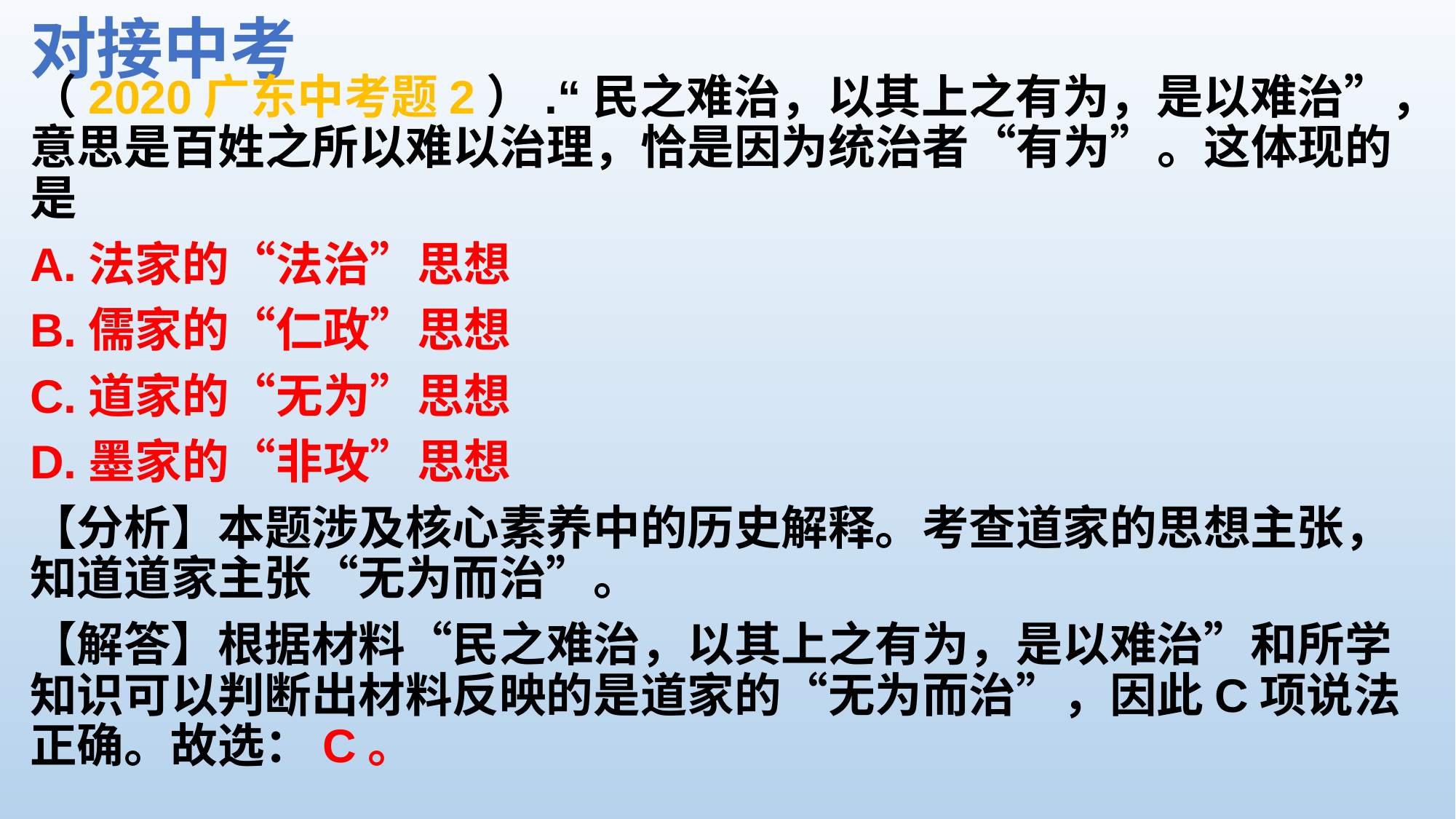

# 对接中考
（2020广东中考题2）.“民之难治，以其上之有为，是以难治”，意思是百姓之所以难以治理，恰是因为统治者“有为”。这体现的是
A.法家的“法治”思想
B.儒家的“仁政”思想
C.道家的“无为”思想
D.墨家的“非攻”思想
【分析】本题涉及核心素养中的历史解释。考查道家的思想主张，知道道家主张“无为而治”。
【解答】根据材料“民之难治，以其上之有为，是以难治”和所学知识可以判断出材料反映的是道家的“无为而治”，因此C项说法正确。故选：C。